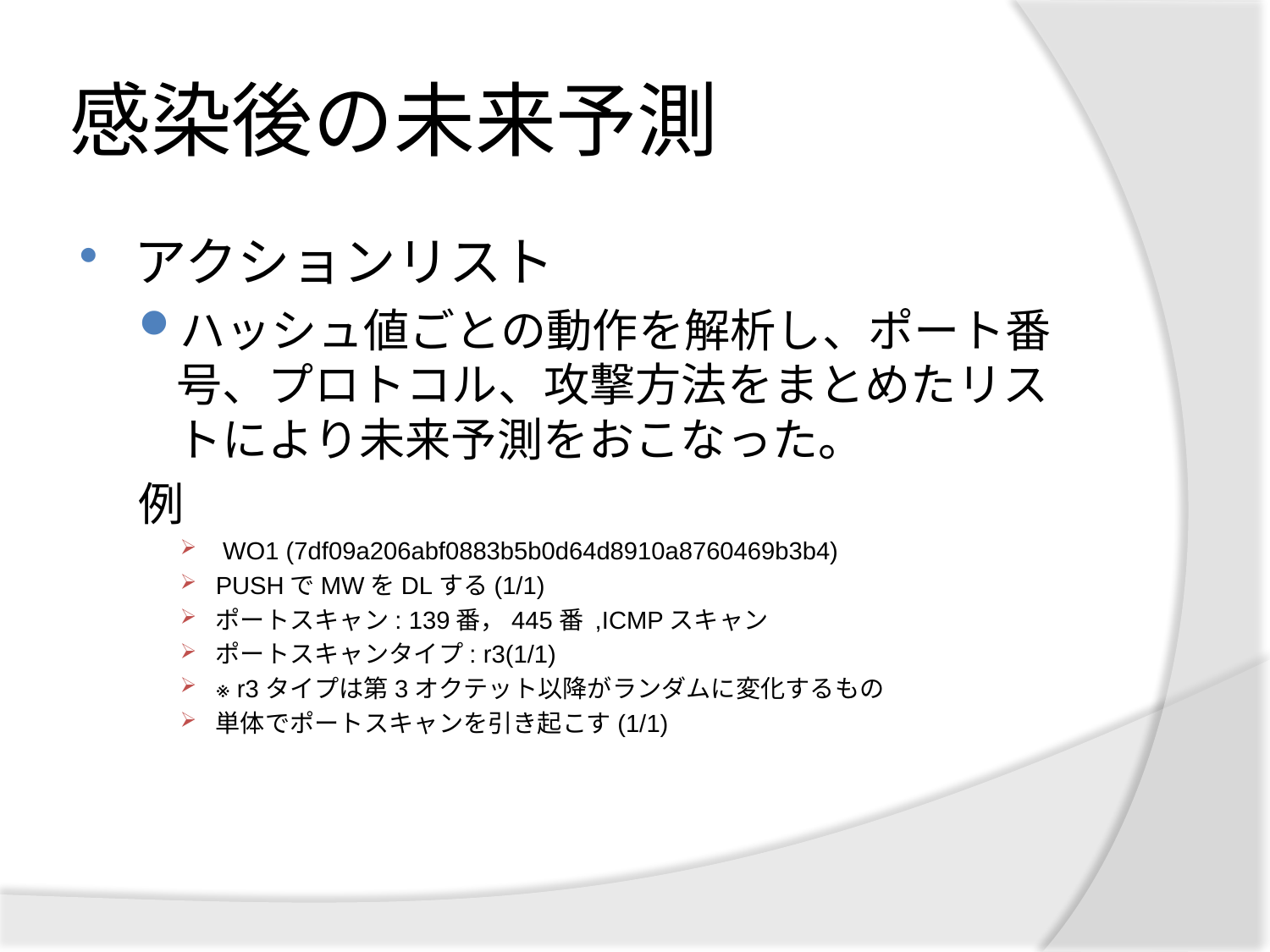

# 感染後の未来予測
アクションリスト
ハッシュ値ごとの動作を解析し、ポート番号、プロトコル、攻撃方法をまとめたリストにより未来予測をおこなった。
例
 WO1 (7df09a206abf0883b5b0d64d8910a8760469b3b4)
PUSHでMWをDLする(1/1)
ポートスキャン: 139番，445番 ,ICMPスキャン
ポートスキャンタイプ: r3(1/1)
※ r3タイプは第3オクテット以降がランダムに変化するもの
単体でポートスキャンを引き起こす(1/1)